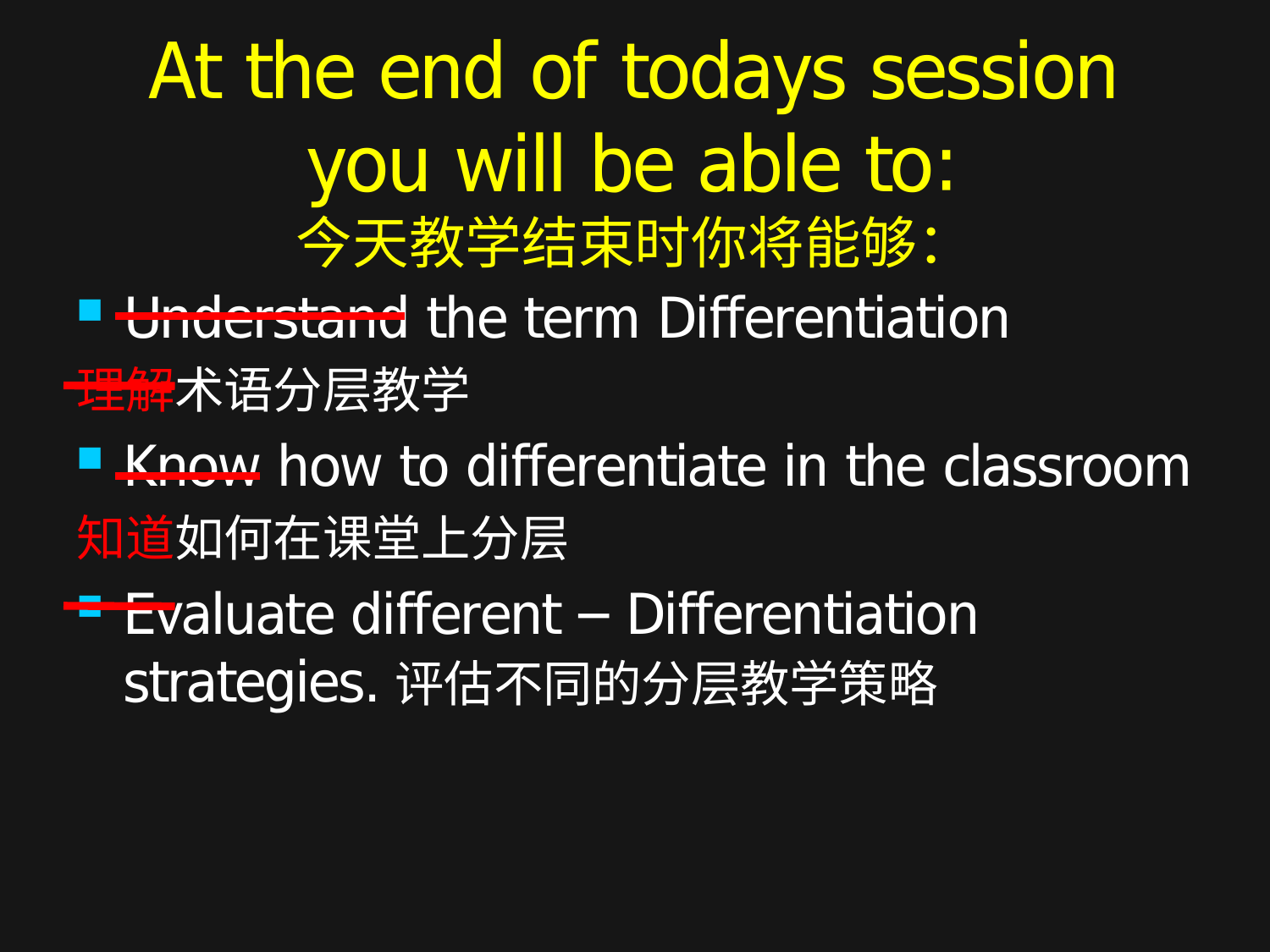

# At the end of todays session you will be able to: 今天教学结束时你将能够：
Understand the term Differentiation
理解术语分层教学
Know how to differentiate in the classroom
知道如何在课堂上分层
Evaluate different – Differentiation strategies.评估不同的分层教学策略